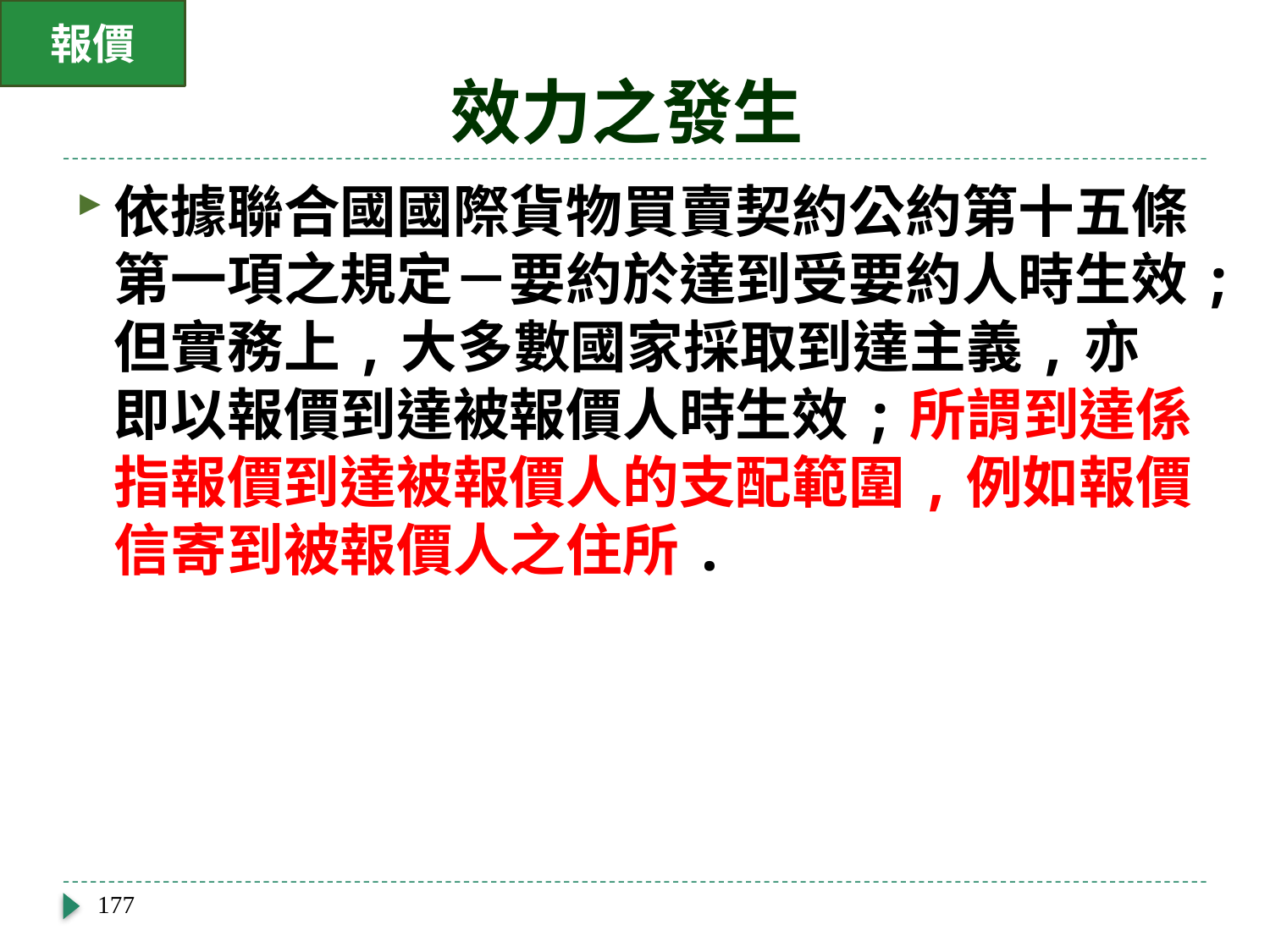

報價
# 效力之發生
依據聯合國國際貨物買賣契約公約第十五條第一項之規定－要約於達到受要約人時生效;但實務上,大多數國家採取到達主義,亦即以報價到達被報價人時生效;所謂到達係指報價到達被報價人的支配範圍,例如報價信寄到被報價人之住所.
177